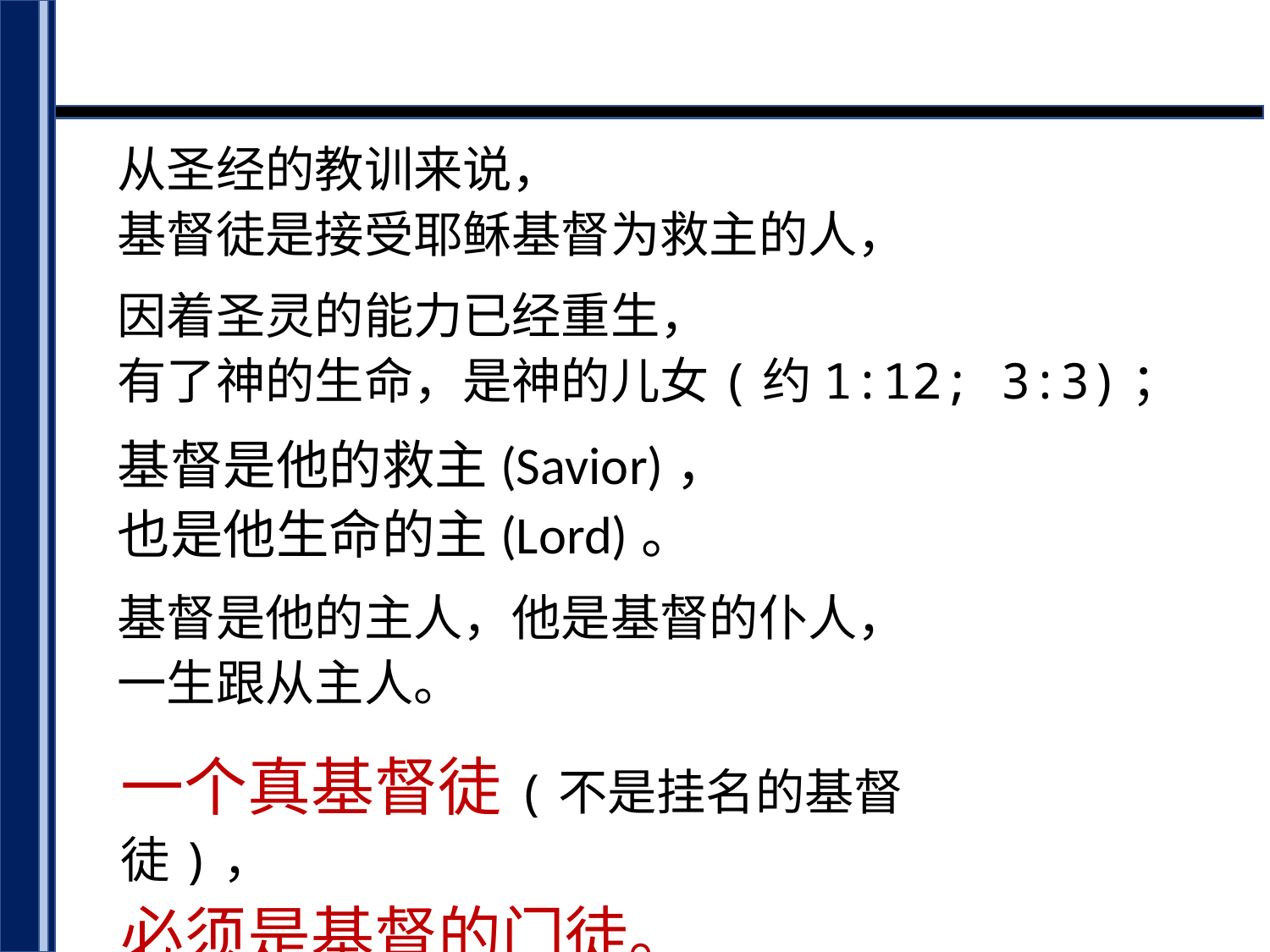

从圣经的教训来说，
基督徒是接受耶稣基督为救主的人，
因着圣灵的能力已经重生，
有了神的生命，是神的儿女(约1:12; 3:3)；
基督是他的救主(Savior)，
也是他生命的主(Lord)。
基督是他的主人，他是基督的仆人，
一生跟从主人。
一个真基督徒(不是挂名的基督徒)，
必须是基督的门徒。